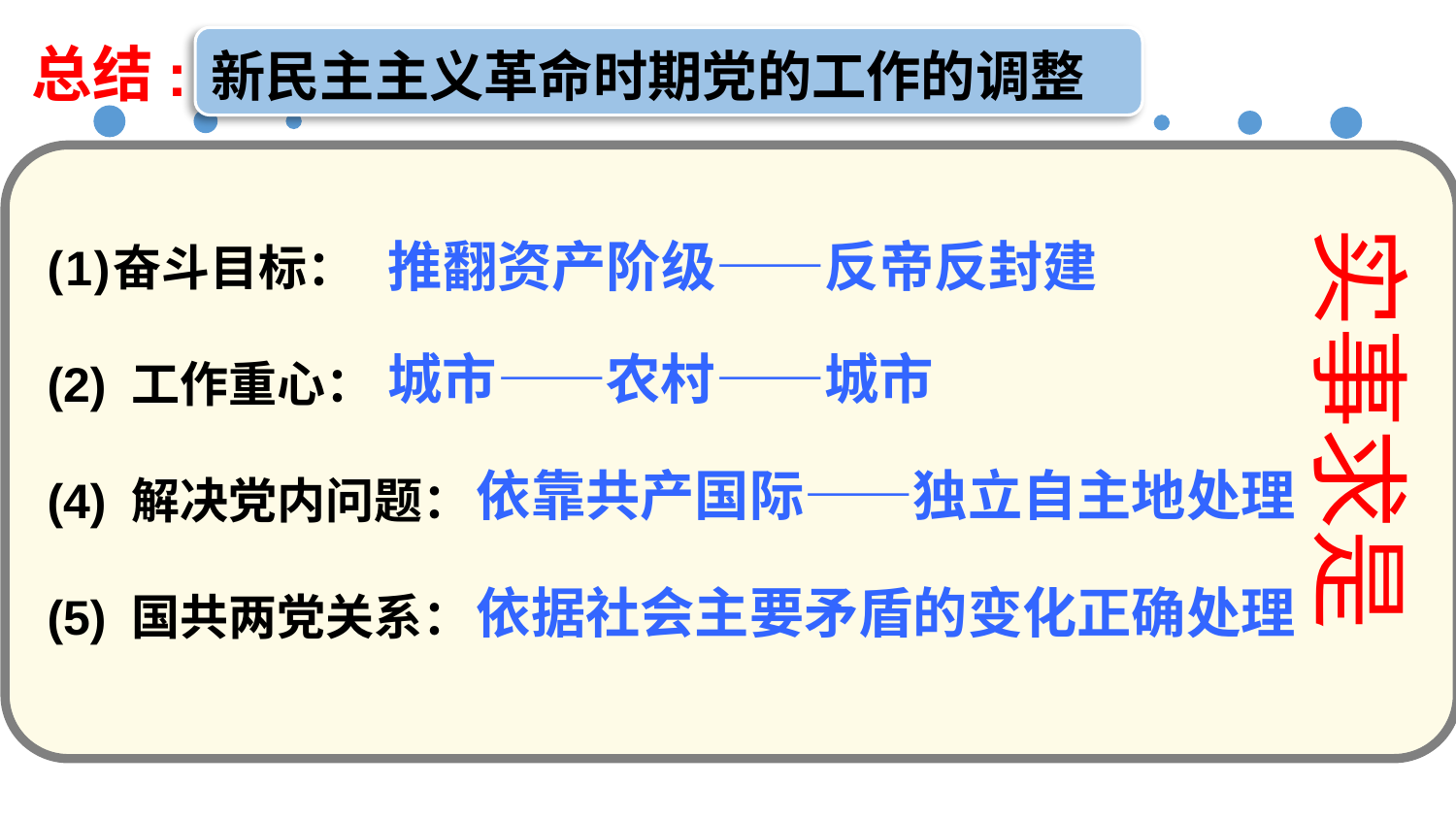

新民主主义革命时期党的工作的调整

总结:

奋斗目标：

(2) 工作重心：

(4) 解决党内问题：

(5) 国共两党关系：

实事求是
推翻资产阶级——反帝反封建

城市——农村——城市
依靠共产国际——独立自主地处理
依据社会主要矛盾的变化正确处理